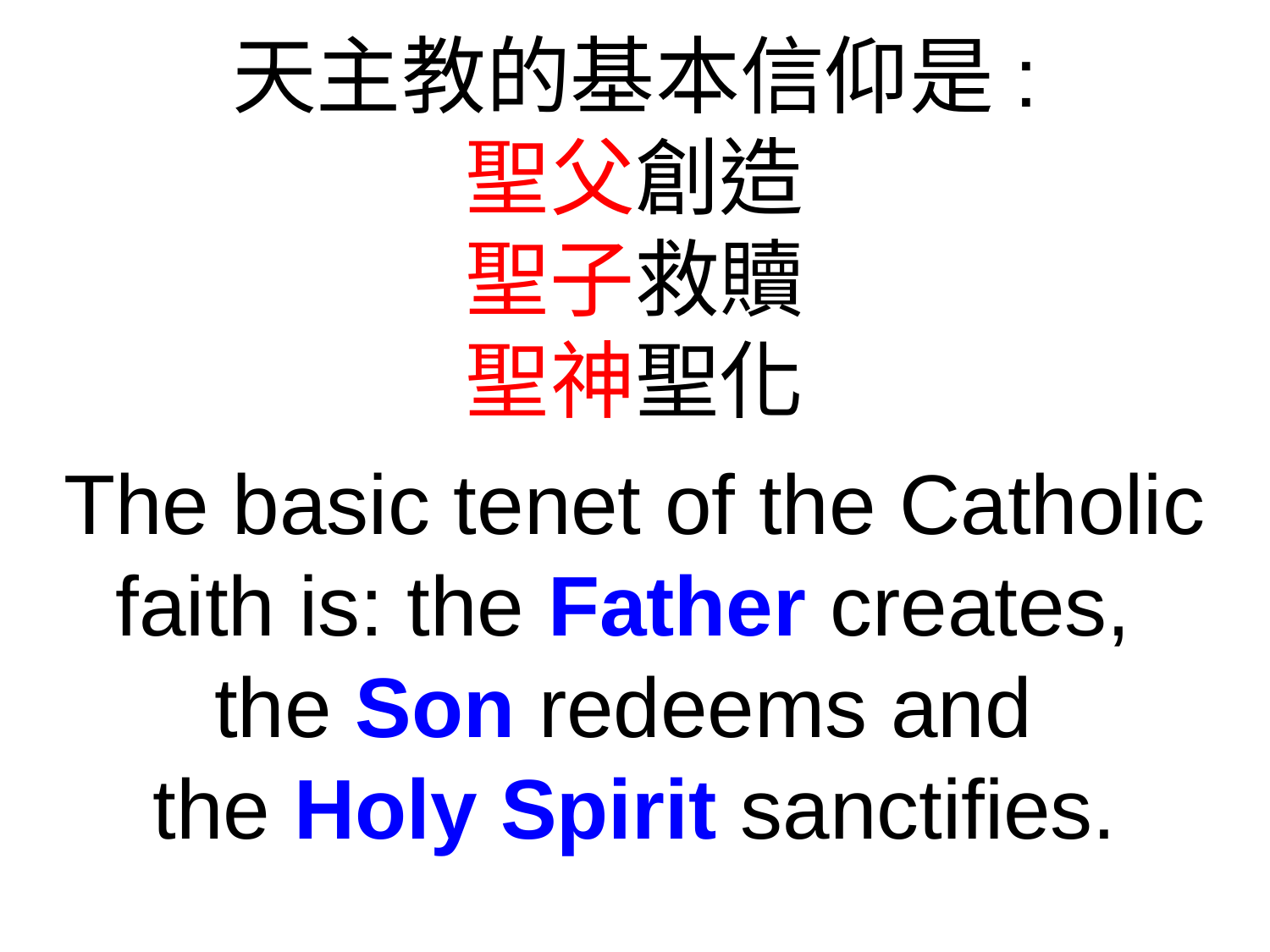

天主教的基本信仰是:
聖父創造
聖子救贖
聖神聖化
The basic tenet of the Catholic faith is: the Father creates,
the Son redeems and
the Holy Spirit sanctifies.